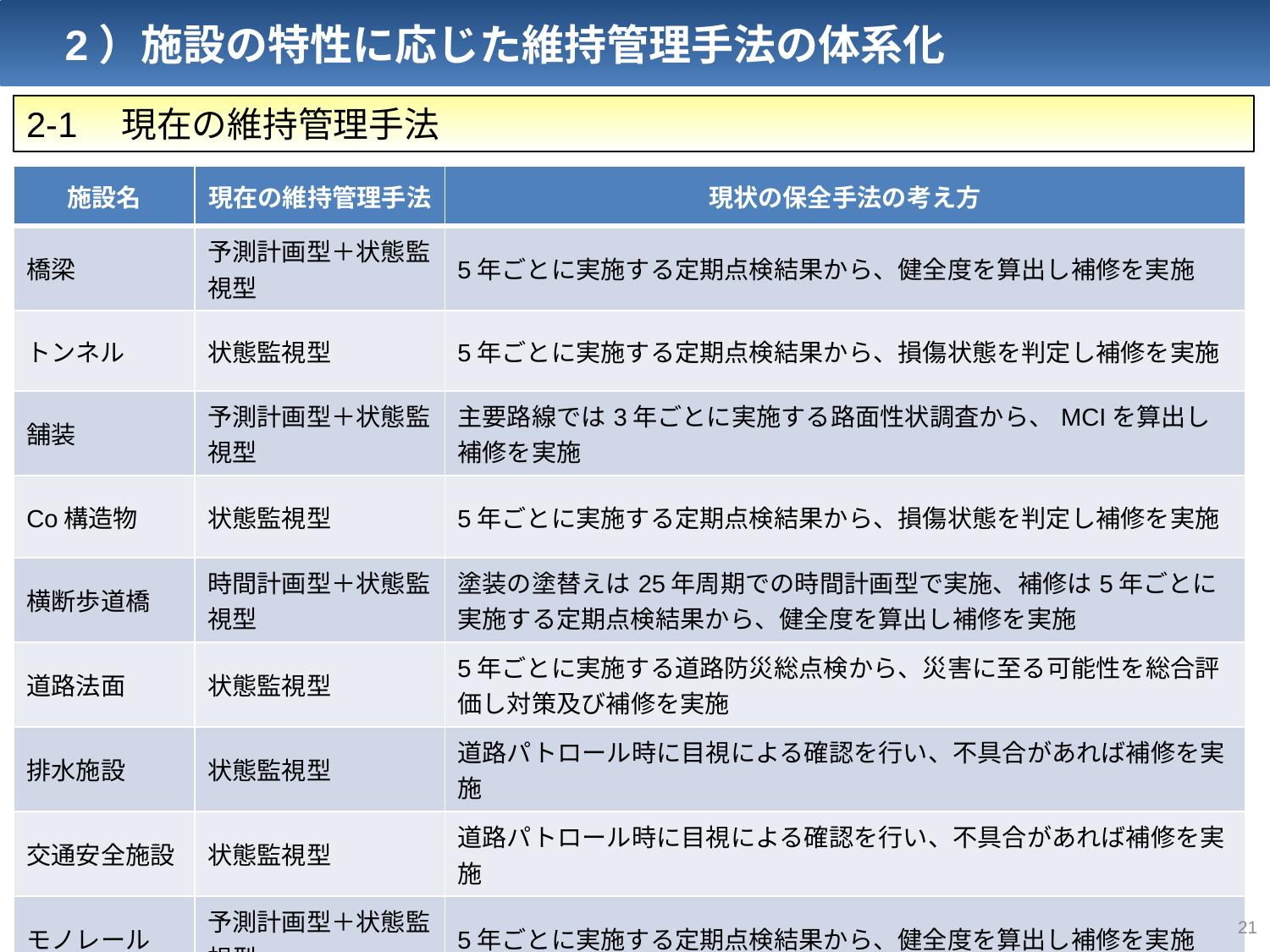

2）施設の特性に応じた維持管理手法の体系化
2-1　現在の維持管理手法
| 施設名 | 現在の維持管理手法 | 現状の保全手法の考え方 |
| --- | --- | --- |
| 橋梁 | 予測計画型＋状態監視型 | 5年ごとに実施する定期点検結果から、健全度を算出し補修を実施 |
| トンネル | 状態監視型 | 5年ごとに実施する定期点検結果から、損傷状態を判定し補修を実施 |
| 舗装 | 予測計画型＋状態監視型 | 主要路線では3年ごとに実施する路面性状調査から、MCIを算出し補修を実施 |
| Co構造物 | 状態監視型 | 5年ごとに実施する定期点検結果から、損傷状態を判定し補修を実施 |
| 横断歩道橋 | 時間計画型＋状態監視型 | 塗装の塗替えは25年周期での時間計画型で実施、補修は5年ごとに実施する定期点検結果から、健全度を算出し補修を実施 |
| 道路法面 | 状態監視型 | 5年ごとに実施する道路防災総点検から、災害に至る可能性を総合評価し対策及び補修を実施 |
| 排水施設 | 状態監視型 | 道路パトロール時に目視による確認を行い、不具合があれば補修を実施 |
| 交通安全施設 | 状態監視型 | 道路パトロール時に目視による確認を行い、不具合があれば補修を実施 |
| モノレール | 予測計画型＋状態監視型 | 5年ごとに実施する定期点検結果から、健全度を算出し補修を実施 |
21